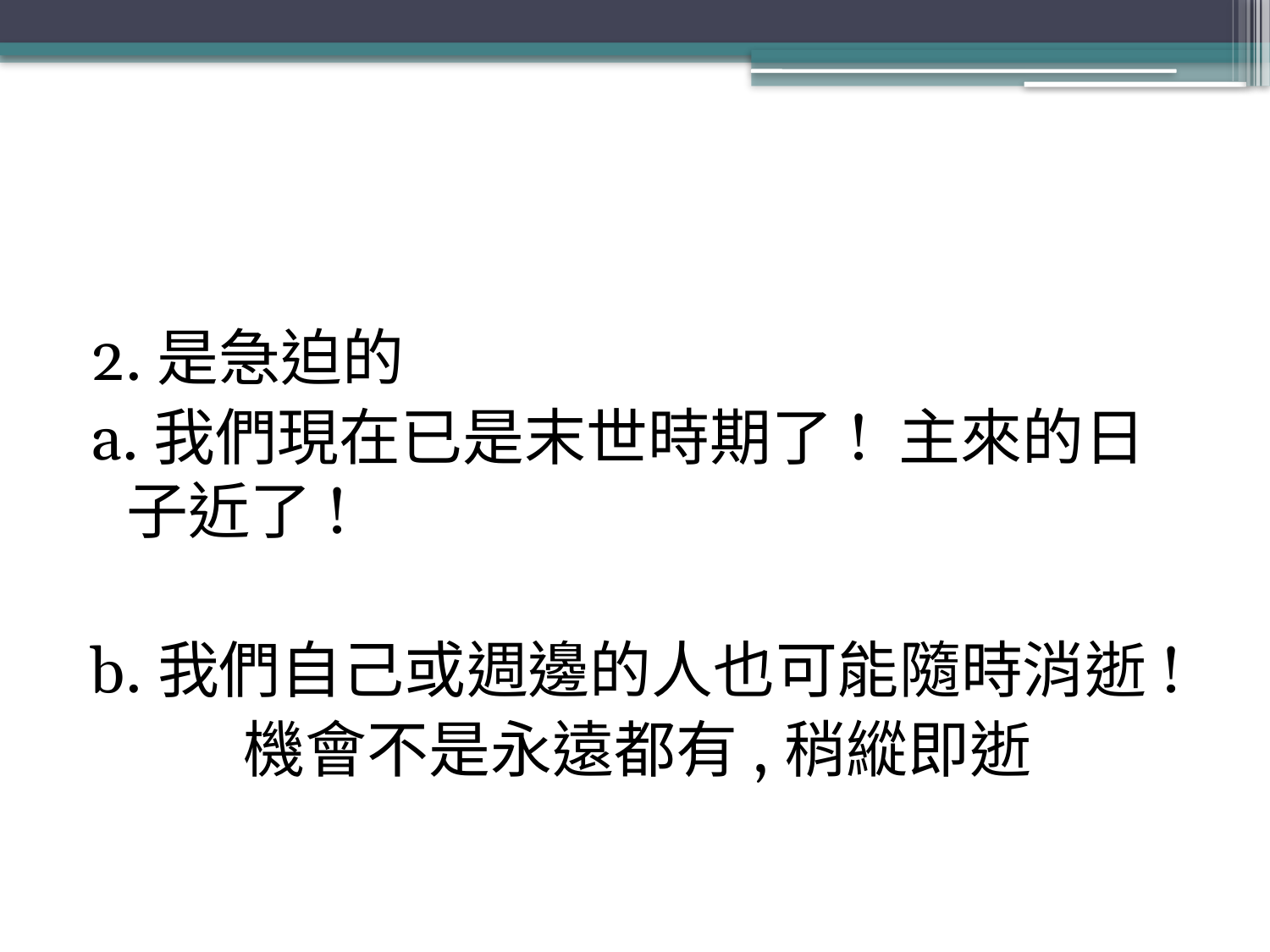

#
2.是急迫的
a.我們現在已是末世時期了! 主來的日子近了!

b.我們自己或週邊的人也可能隨時消逝!
          機會不是永遠都有,稍縱即逝